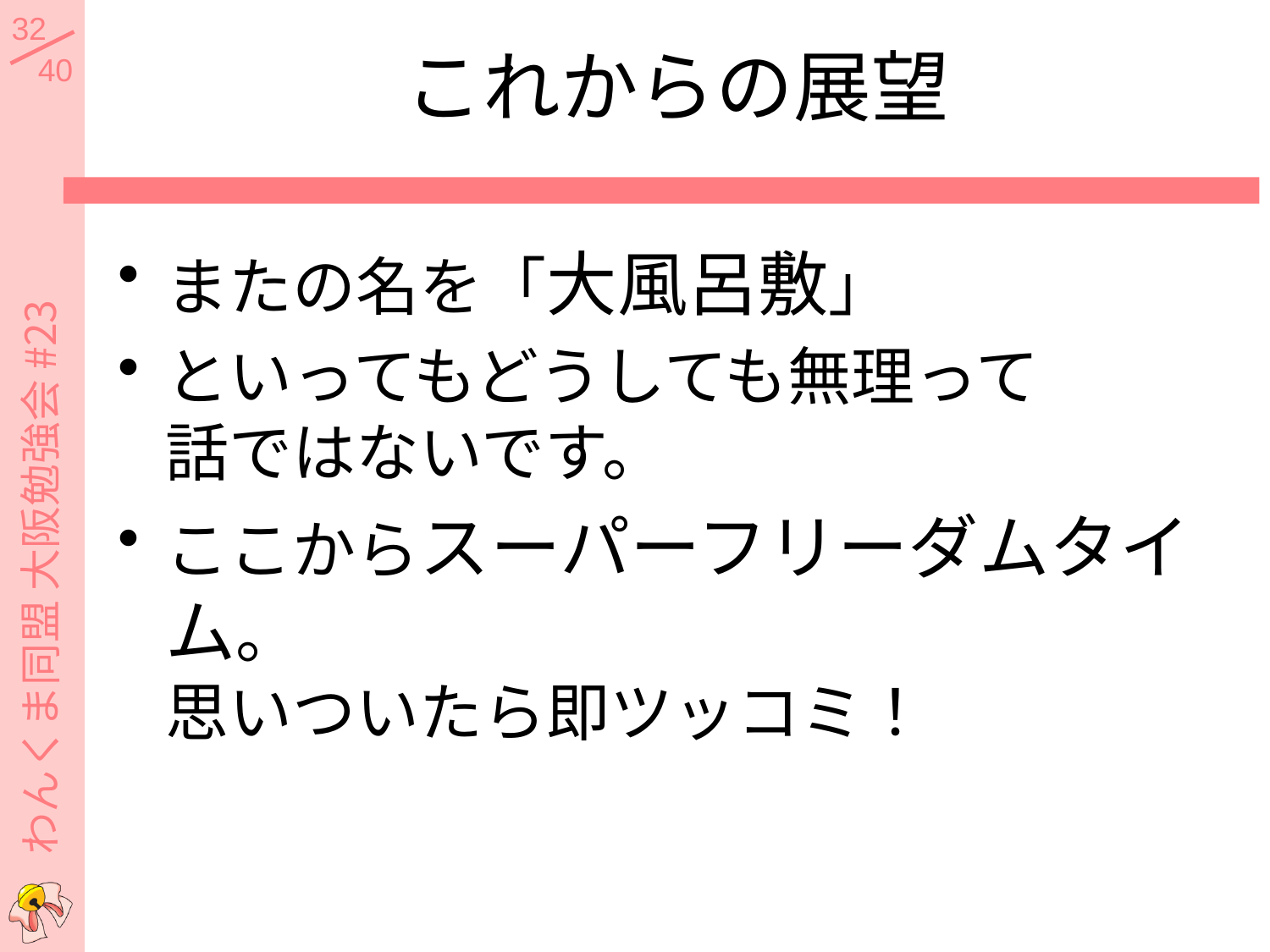

# これからの展望
またの名を「大風呂敷」
といってもどうしても無理って
話ではないです。
ここからスーパーフリーダムタイム。
思いついたら即ツッコミ！
わんくま同盟 大阪勉強会 #23